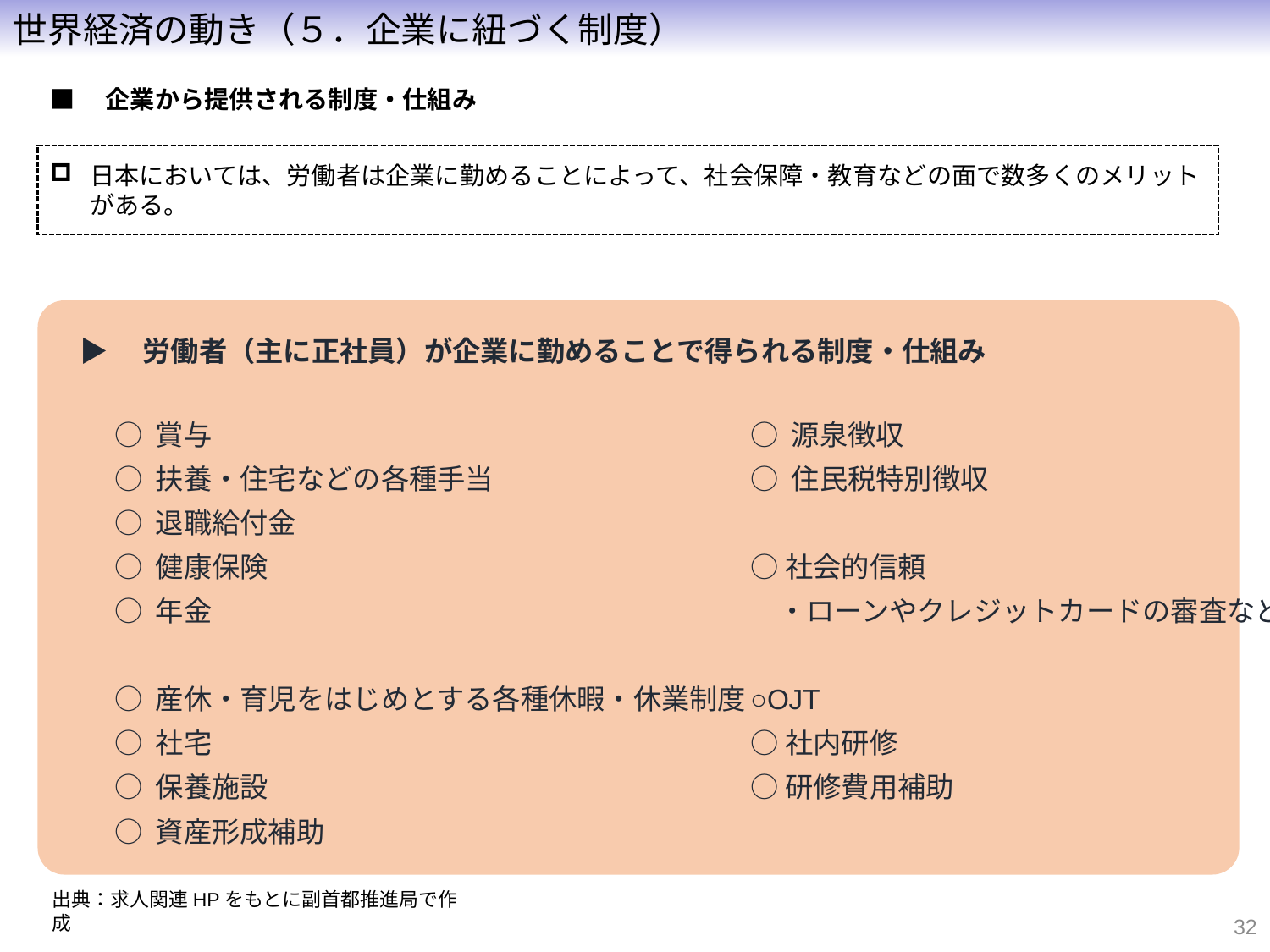

世界経済の動き（５．企業に紐づく制度）
■　企業から提供される制度・仕組み
日本においては、労働者は企業に勤めることによって、社会保障・教育などの面で数多くのメリットがある。

▶　労働者（主に正社員）が企業に勤めることで得られる制度・仕組み
○ 賞与
○ 扶養・住宅などの各種手当
○ 退職給付金
○ 健康保険
○ 年金

○ 産休・育児をはじめとする各種休暇・休業制度
○ 社宅
○ 保養施設
○ 資産形成補助
○ 源泉徴収
○ 住民税特別徴収

○社会的信頼
　・ローンやクレジットカードの審査など

○OJT
○社内研修
○研修費用補助
出典：求人関連HPをもとに副首都推進局で作成
32